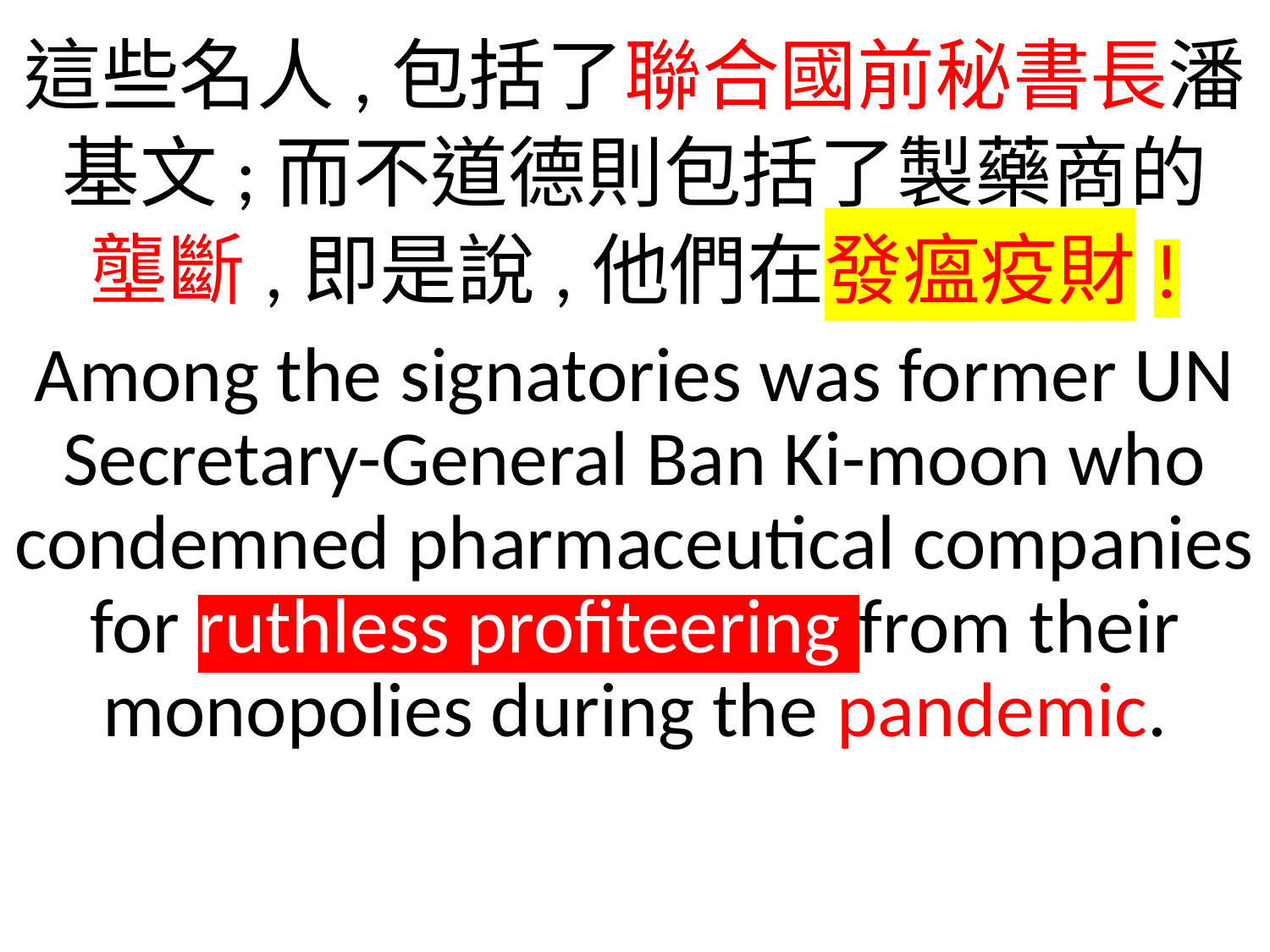

這些名人,包括了聯合國前秘書長潘基文;而不道德則包括了製藥商的
壟斷,即是說,他們在發瘟疫財!
Among the signatories was former UN Secretary-General Ban Ki-moon who condemned pharmaceutical companies for ruthless profiteering from their monopolies during the pandemic.